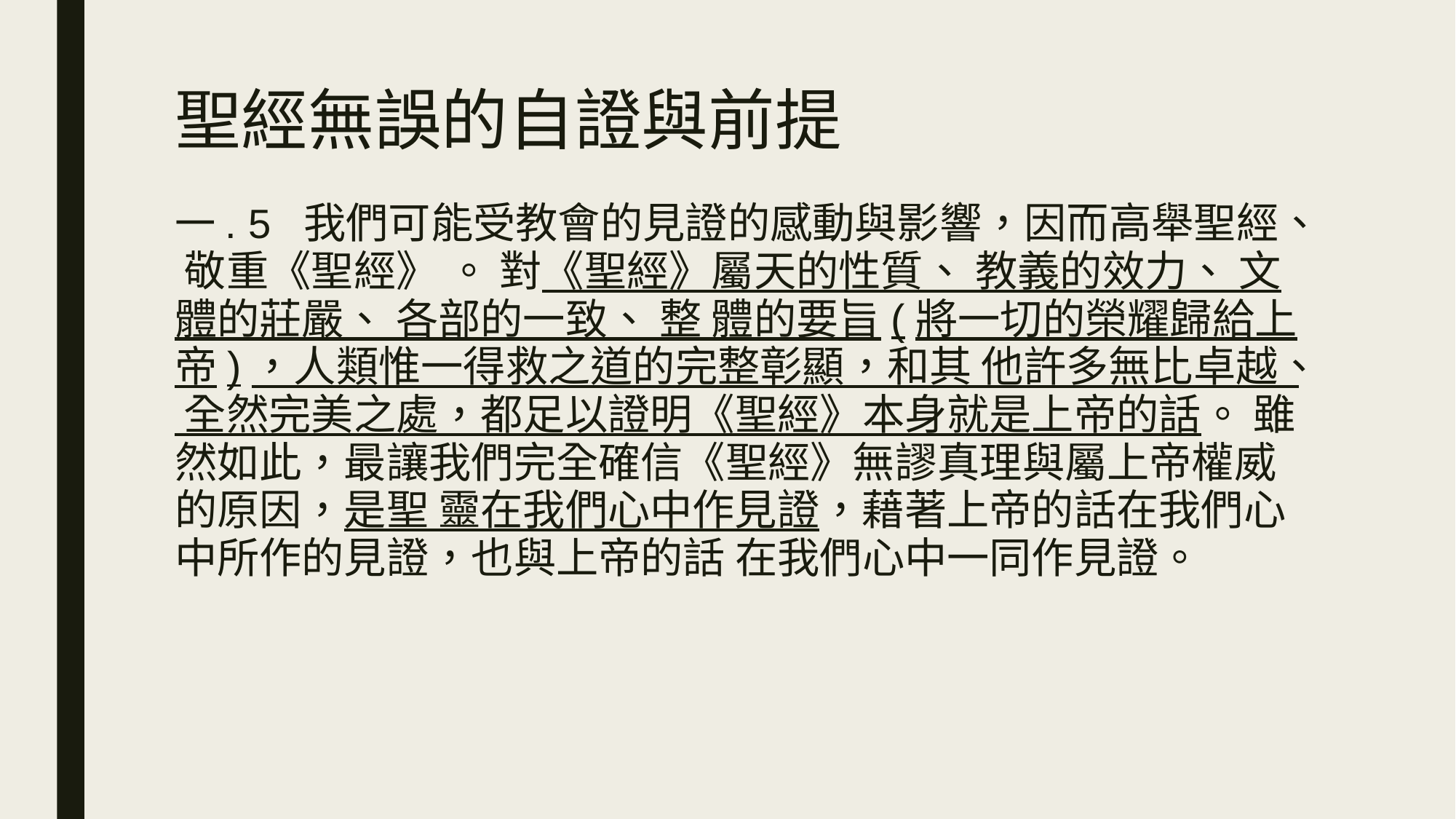

# 聖經無誤的自證與前提
一. 5  我們可能受教會的見證的感動與影響，因而高舉聖經、 敬重《聖經》 。 對《聖經》屬天的性質、 教義的效力、 文體的莊嚴、 各部的一致、 整 體的要旨(將一切的榮耀歸給上帝)，人類惟一得救之道的完整彰顯，和其 他許多無比卓越、 全然完美之處，都足以證明《聖經》本身就是上帝的話。 雖然如此，最讓我們完全確信《聖經》無謬真理與屬上帝權威的原因，是聖 靈在我們心中作見證，藉著上帝的話在我們心中所作的見證，也與上帝的話 在我們心中一同作見證。